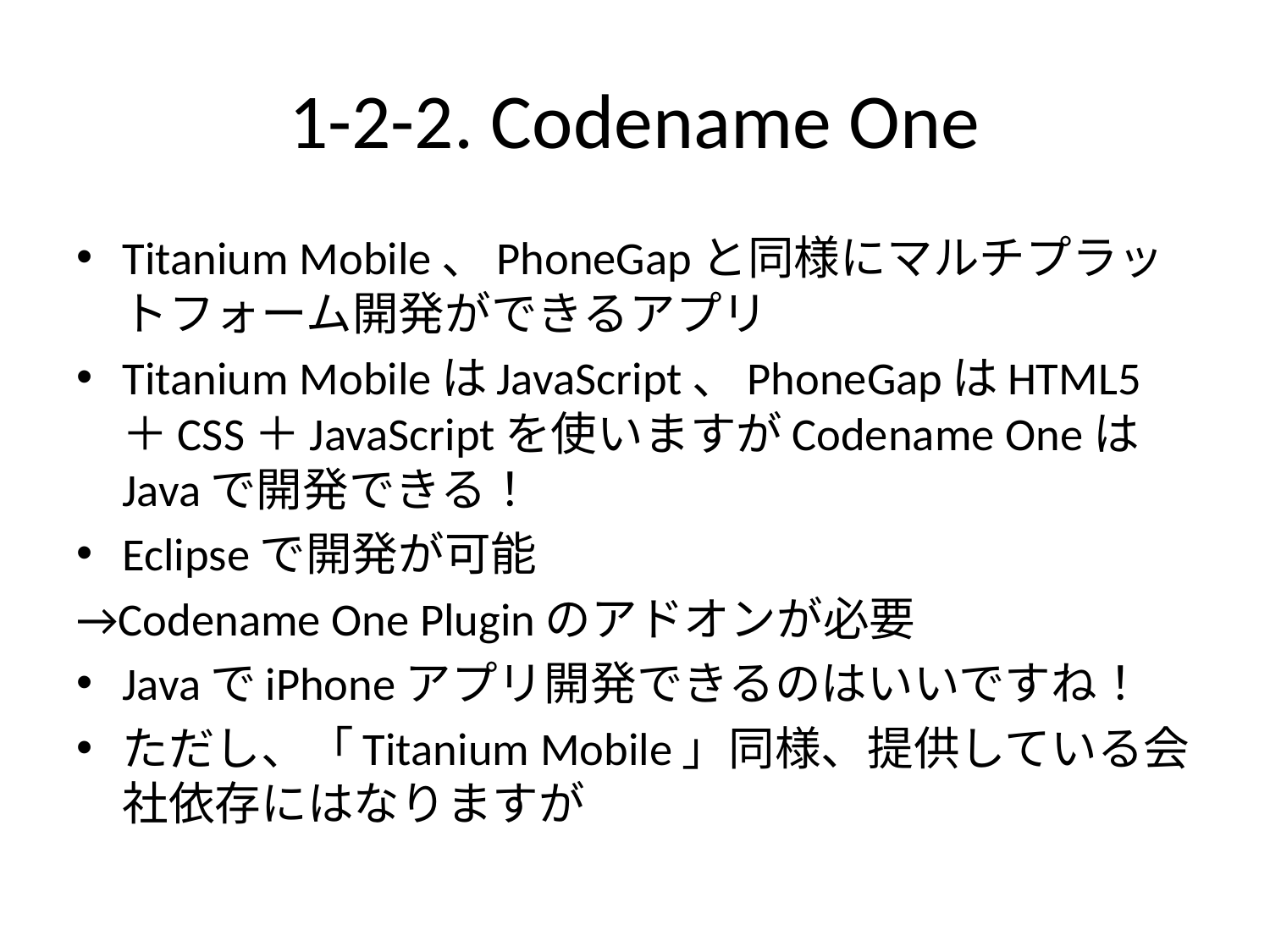

# 1-2-2. Codename One
Titanium Mobile、PhoneGapと同様にマルチプラットフォーム開発ができるアプリ
Titanium MobileはJavaScript、PhoneGapはHTML5＋CSS＋JavaScriptを使いますがCodename OneはJavaで開発できる！
Eclipseで開発が可能
→Codename One Pluginのアドオンが必要
JavaでiPhoneアプリ開発できるのはいいですね！
ただし、「Titanium Mobile」同様、提供している会社依存にはなりますが